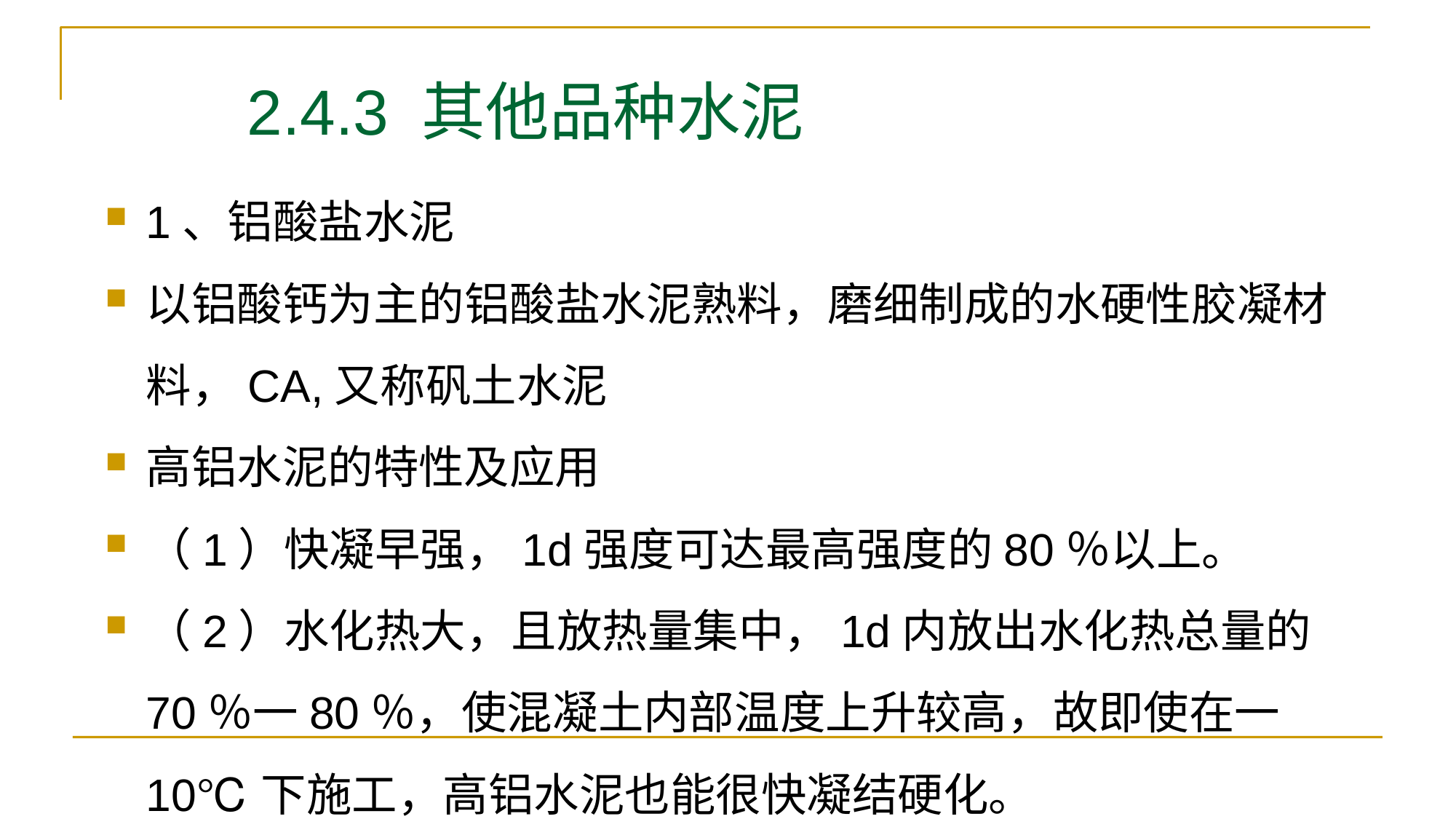

# 2.4.3 其他品种水泥
1、铝酸盐水泥
以铝酸钙为主的铝酸盐水泥熟料，磨细制成的水硬性胶凝材料，CA,又称矾土水泥
高铝水泥的特性及应用
（1）快凝早强，1d强度可达最高强度的80％以上。
（2）水化热大，且放热量集中，1d内放出水化热总量的70％一80％，使混凝土内部温度上升较高，故即使在一10℃下施工，高铝水泥也能很快凝结硬化。